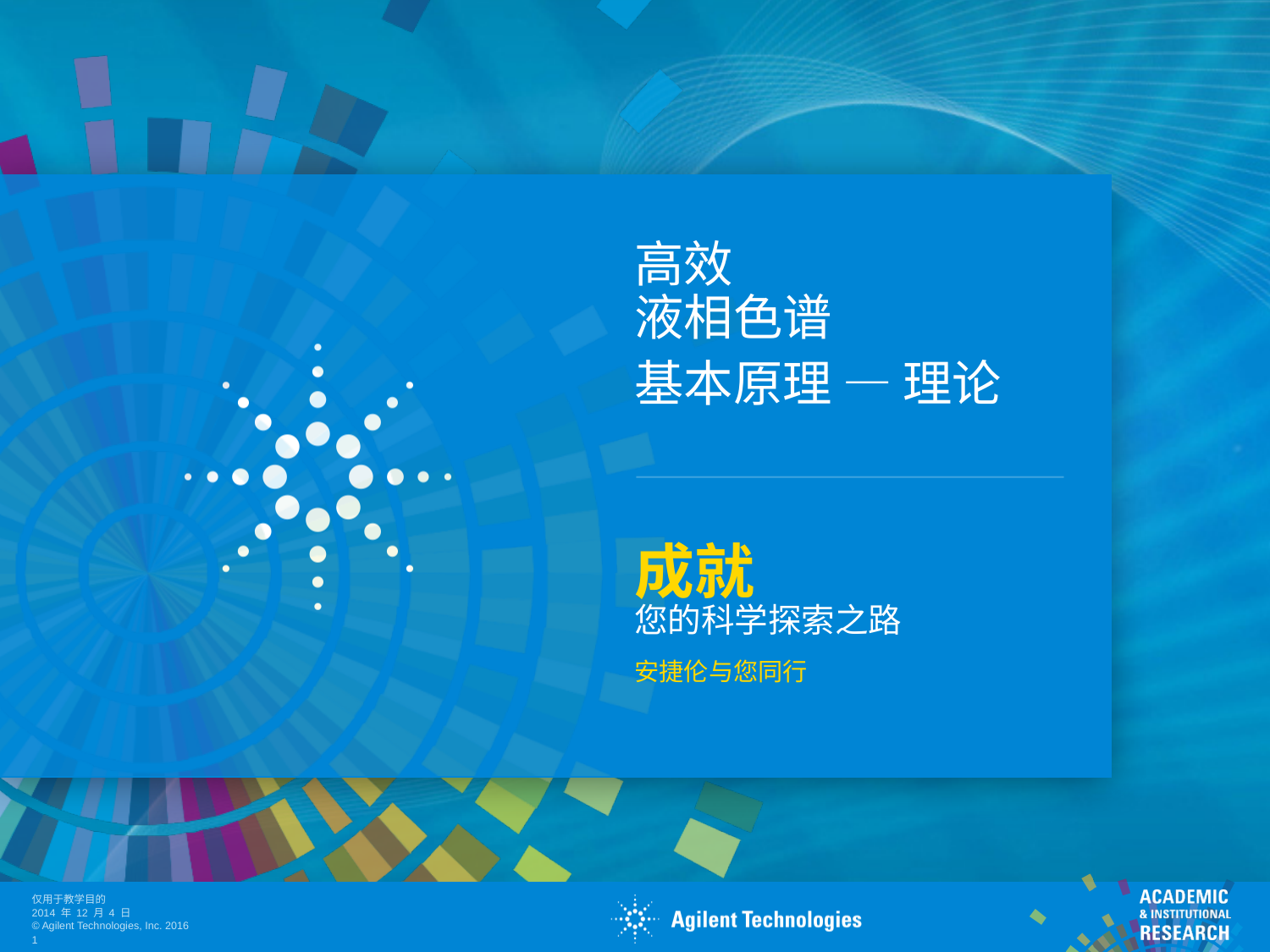

高效
液相色谱
基本原理 — 理论
成就
您的科学探索之路
安捷伦与您同行